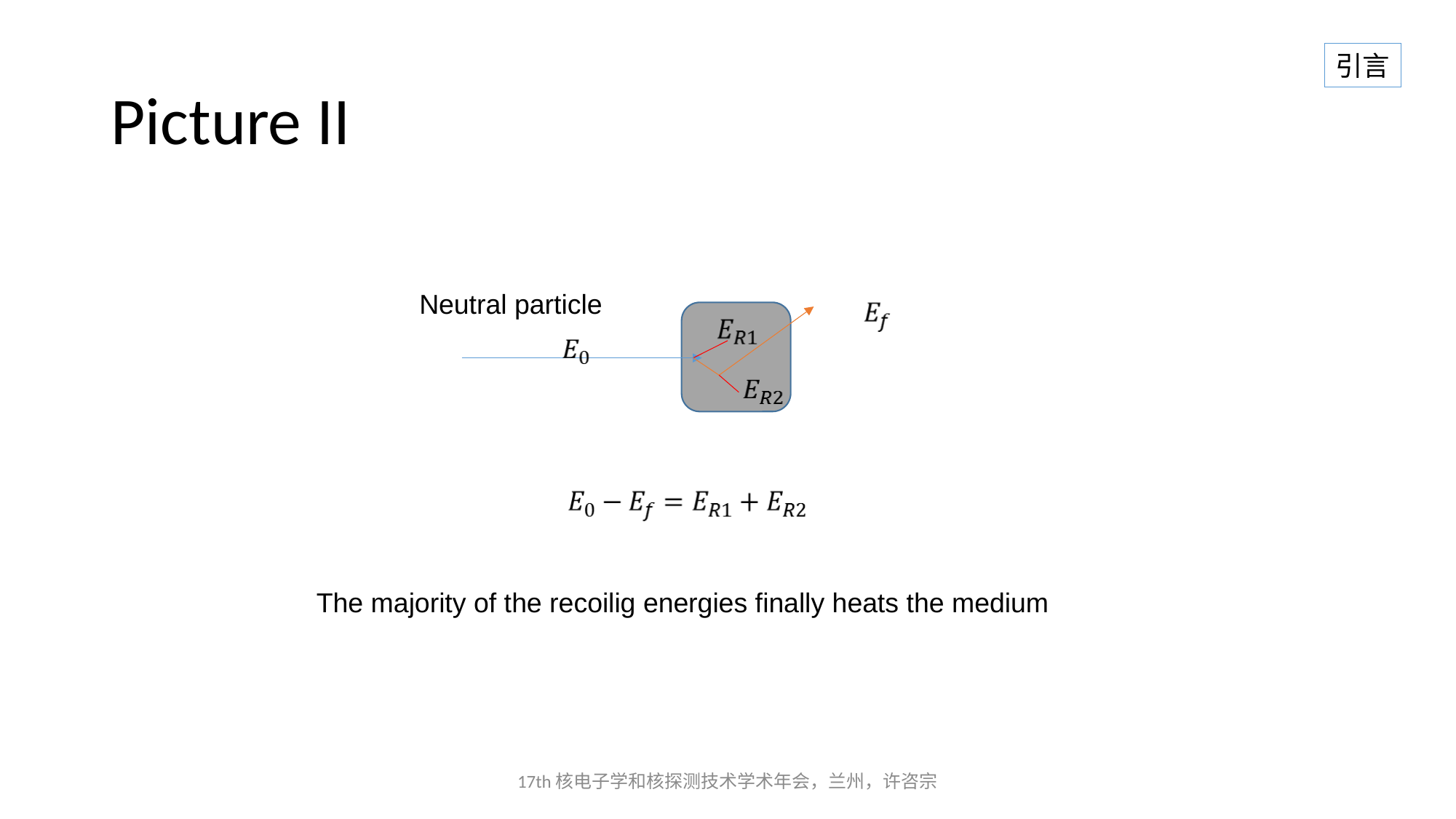

# Picture II
引言
Neutral particle

The majority of the recoilig energies finally heats the medium
17th核电子学和核探测技术学术年会，兰州，许咨宗